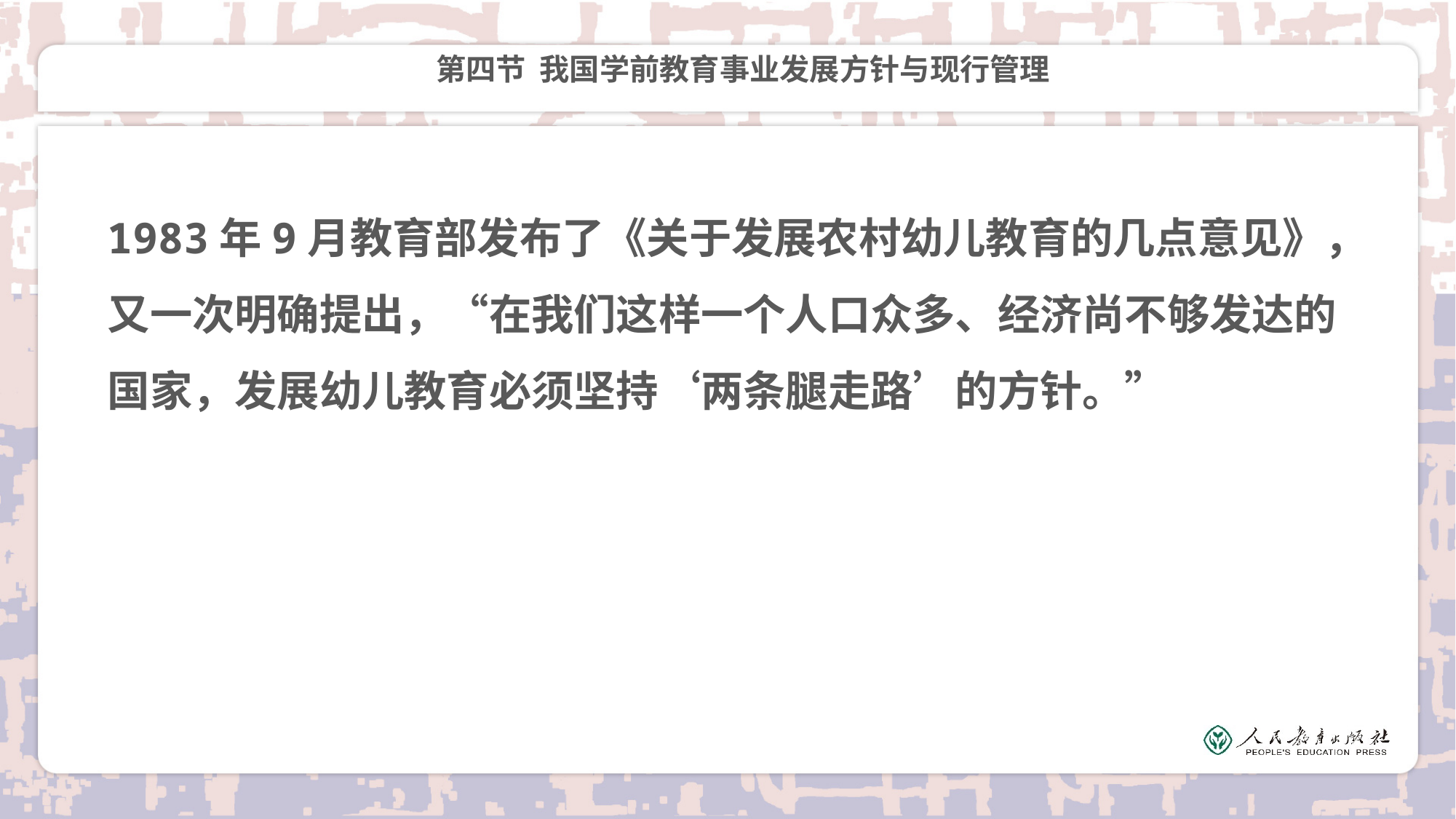

# 第四节  我国学前教育事业发展方针与现行管理
1983年9月教育部发布了《关于发展农村幼儿教育的几点意见》，又一次明确提出，“在我们这样一个人口众多、经济尚不够发达的国家，发展幼儿教育必须坚持‘两条腿走路’的方针。”